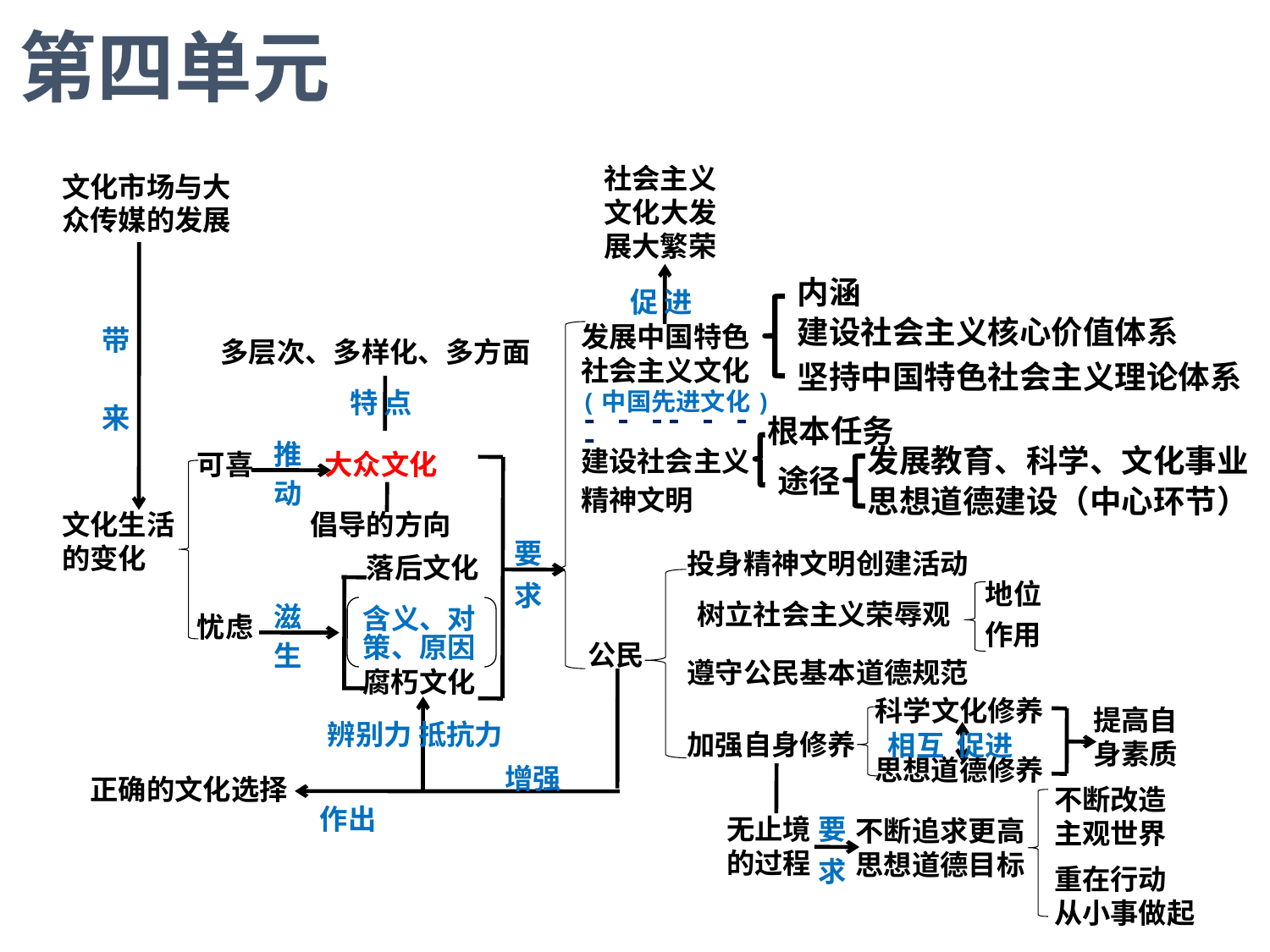

第四单元
社会主义文化大发展大繁荣
文化市场与大众传媒的发展
内涵
促 进

建设社会主义核心价值体系
带 来
发展中国特色社会主义文化
(中国先进文化)
- - -- - - -
建设社会主义
精神文明

多层次、多样化、多方面
坚持中国特色社会主义理论体系
特 点
根本任务
推动

发展教育、科学、文化事业
可喜
大众文化
途径

思想道德建设（中心环节）
倡导的方向
文化生活的变化
要求
投身精神文明创建活动
落后文化

地位

滋生
树立社会主义荣辱观
含义、对策、原因

忧虑
作用
公民
遵守公民基本道德规范
腐朽文化
科学文化修养
提高自身素质
辨别力 抵抗力

相互  促进
加强自身修养
思想道德修养
增强
正确的文化选择
不断改造主观世界

作出
要求
无止境的过程
不断追求更高思想道德目标
重在行动
从小事做起